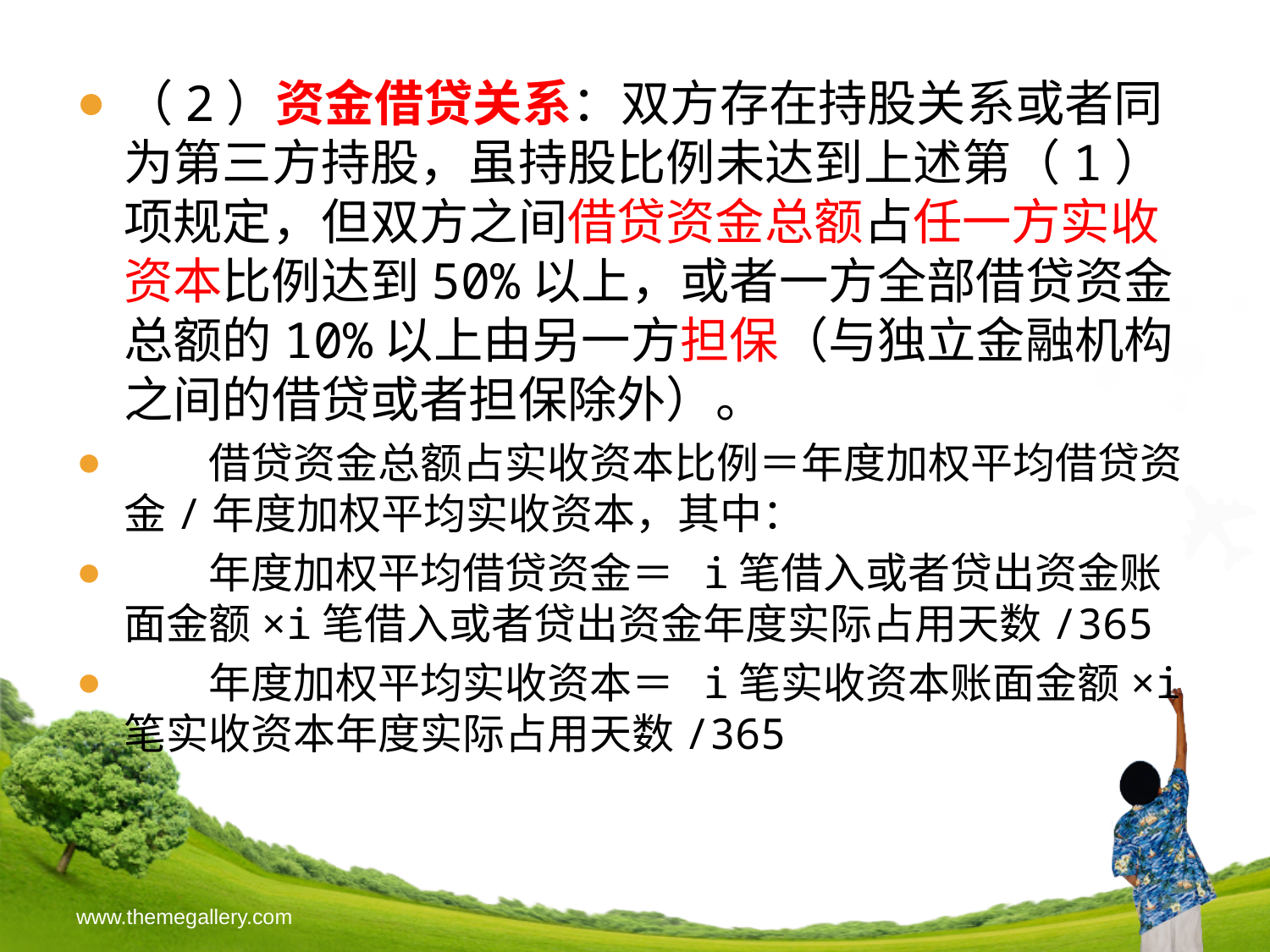

（2）资金借贷关系：双方存在持股关系或者同为第三方持股，虽持股比例未达到上述第（1）项规定，但双方之间借贷资金总额占任一方实收资本比例达到50%以上，或者一方全部借贷资金总额的10%以上由另一方担保（与独立金融机构之间的借贷或者担保除外）。
　　借贷资金总额占实收资本比例＝年度加权平均借贷资金/年度加权平均实收资本，其中：
　　年度加权平均借贷资金＝  i笔借入或者贷出资金账面金额×i笔借入或者贷出资金年度实际占用天数/365
　　年度加权平均实收资本＝  i笔实收资本账面金额×i笔实收资本年度实际占用天数/365

www.themegallery.com